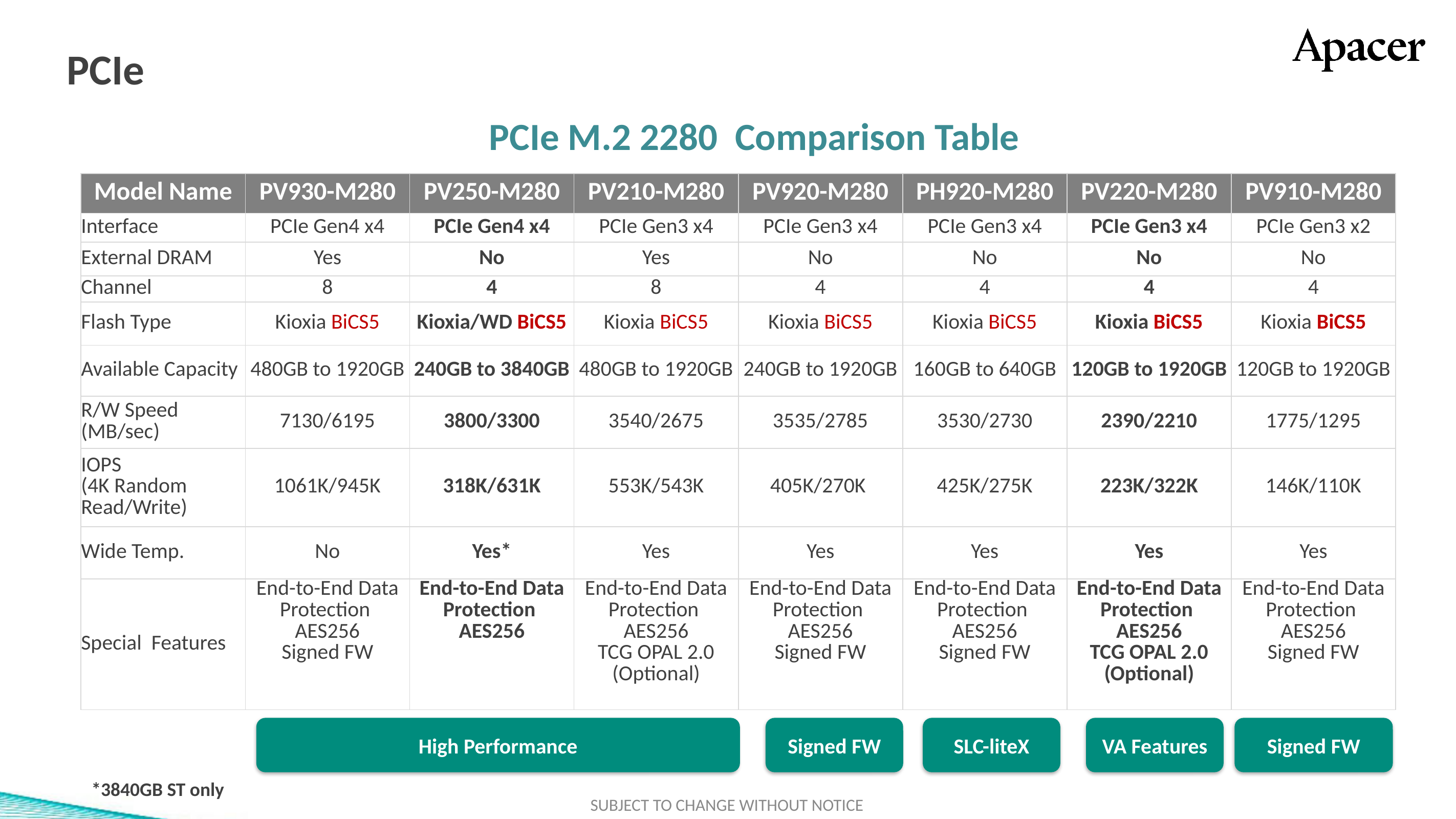

# PCIe
PCIe M.2 2280  Comparison Table
| Model Name | PV930-M280 | PV250-M280 | PV210-M280 | PV920-M280 | PH920-M280 | PV220-M280 | PV910-M280 |
| --- | --- | --- | --- | --- | --- | --- | --- |
| Interface | PCIe Gen4 x4 | PCIe Gen4 x4 | PCIe Gen3 x4 | PCIe Gen3 x4 | PCIe Gen3 x4 | PCIe Gen3 x4 | PCIe Gen3 x2 |
| External DRAM | Yes | No | Yes | No | No | No | No |
| Channel | 8 | 4 | 8 | 4 | 4 | 4 | 4 |
| Flash Type | Kioxia BiCS5 | Kioxia/WD BiCS5 | Kioxia BiCS5 | Kioxia BiCS5 | Kioxia BiCS5 | Kioxia BiCS5 | Kioxia BiCS5 |
| Available Capacity | 480GB to 1920GB | 240GB to 3840GB | 480GB to 1920GB | 240GB to 1920GB | 160GB to 640GB | 120GB to 1920GB | 120GB to 1920GB |
| R/W Speed (MB/sec) | 7130/6195 | 3800/3300 | 3540/2675 | 3535/2785 | 3530/2730 | 2390/2210 | 1775/1295 |
| IOPS (4K Random Read/Write) | 1061K/945K | 318K/631K | 553K/543K | 405K/270K | 425K/275K | 223K/322K | 146K/110K |
| Wide Temp. | No | Yes\* | Yes | Yes | Yes | Yes | Yes |
| Special Features | End-to-End Data Protection AES256 Signed FW | End-to-End Data Protection AES256 | End-to-End Data Protection AES256 TCG OPAL 2.0 (Optional) | End-to-End Data Protection AES256 Signed FW | End-to-End Data Protection AES256 Signed FW | End-to-End Data Protection AES256 TCG OPAL 2.0 (Optional) | End-to-End Data Protection AES256 Signed FW |
標準色
附屬
配色
3D TLC
2D MLC
SLC-lite
SLC
類工

SLC-liteX

High Performance
Signed FW
SLC-liteX
VA Features
Signed FW
*3840GB ST only